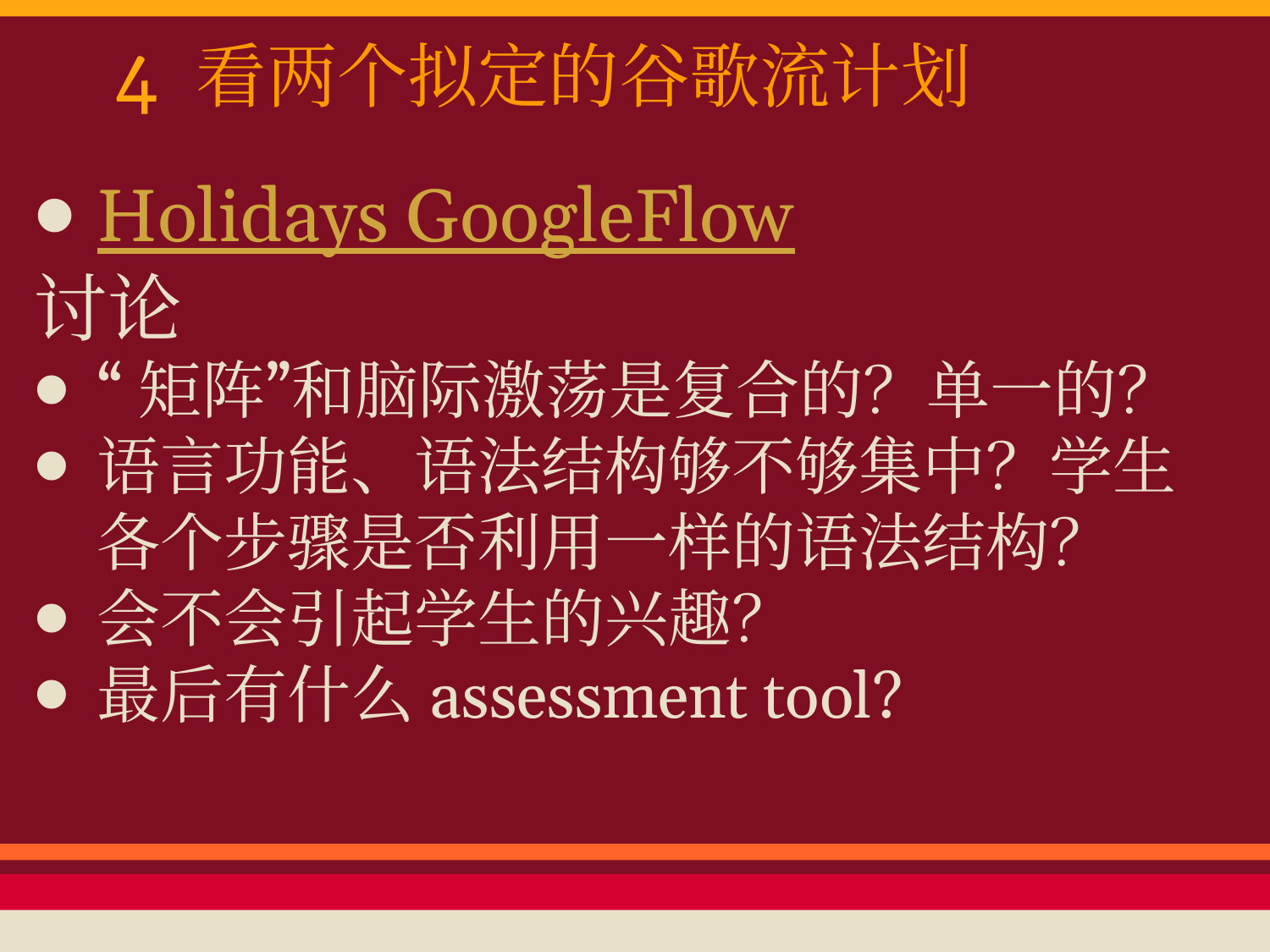

# 4 看两个拟定的谷歌流计划

Holidays GoogleFlow
讨论
“矩阵”和脑际激荡是复合的？单一的？
语言功能、语法结构够不够集中？学生各个步骤是否利用一样的语法结构？
会不会引起学生的兴趣？
最后有什么assessment tool?